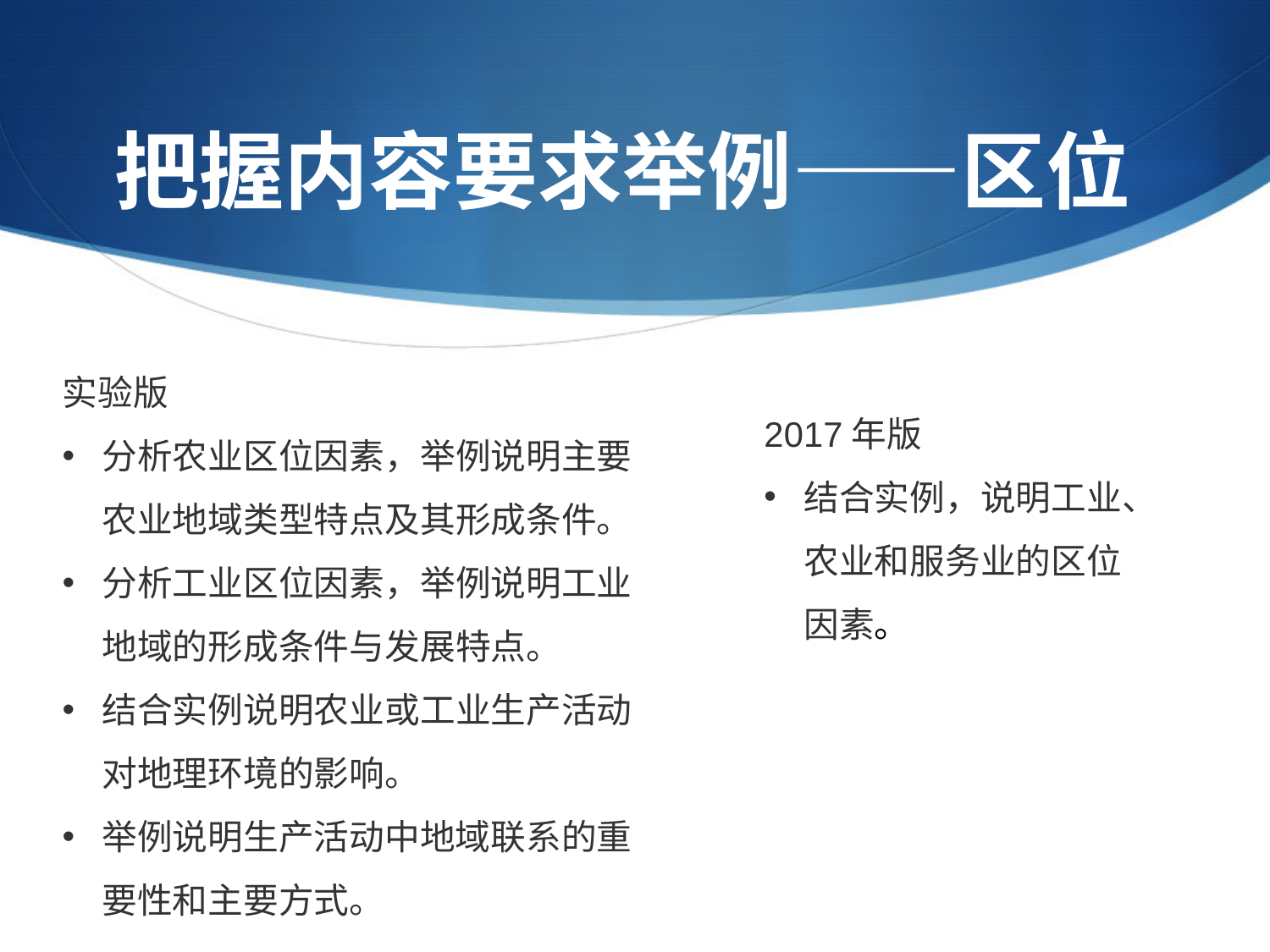

# 把握内容要求举例——区位
实验版
分析农业区位因素，举例说明主要农业地域类型特点及其形成条件。
分析工业区位因素，举例说明工业地域的形成条件与发展特点。
结合实例说明农业或工业生产活动对地理环境的影响。
举例说明生产活动中地域联系的重要性和主要方式。
2017年版
结合实例，说明工业、农业和服务业的区位因素。